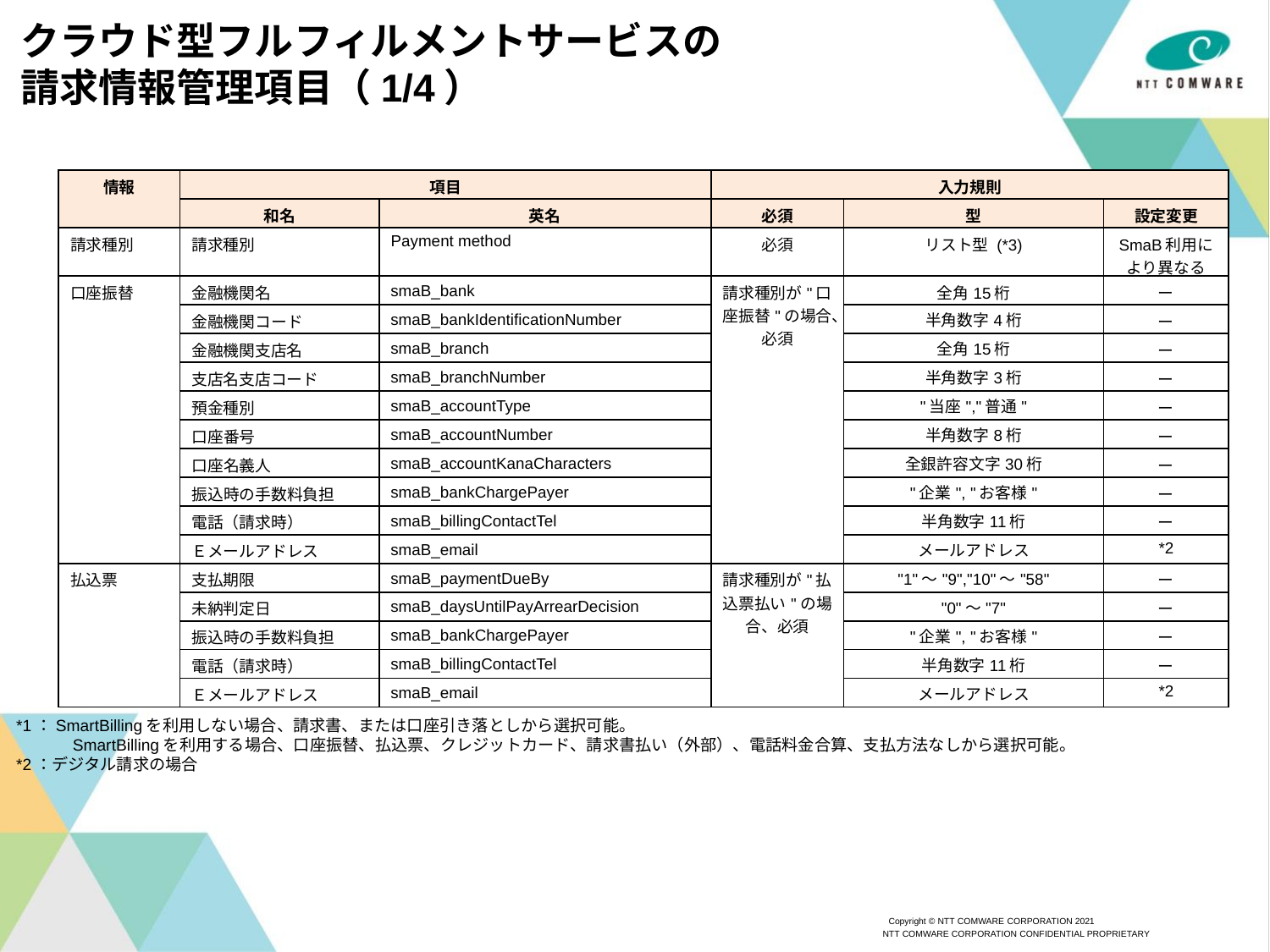

クラウド型フルフィルメントサービスの
請求情報管理項目（1/4）
| 情報 | 項目 |  | 入力規則 |  |  |
| --- | --- | --- | --- | --- | --- |
|  | 和名 | 英名 | 必須 | 型 | 設定変更 |
| 請求種別 | 請求種別 | Payment method | 必須 | リスト型 (\*3) | SmaB利用により異なる |
| 口座振替 | 金融機関名 | smaB\_bank | 請求種別が"口座振替"の場合、必須 | 全角15桁 | ー |
|  | 金融機関コード | smaB\_bankIdentificationNumber |  | 半角数字4桁 | ー |
|  | 金融機関支店名 | smaB\_branch |  | 全角15桁 | ー |
|  | 支店名支店コード | smaB\_branchNumber |  | 半角数字3桁 | ー |
|  | 預金種別 | smaB\_accountType |  | "当座","普通" | ー |
|  | 口座番号 | smaB\_accountNumber |  | 半角数字8桁 | ー |
|  | 口座名義人 | smaB\_accountKanaCharacters |  | 全銀許容文字30桁 | ー |
|  | 振込時の手数料負担 | smaB\_bankChargePayer |  | "企業", "お客様" | ー |
|  | 電話（請求時） | smaB\_billingContactTel |  | 半角数字11桁 | ー |
|  | Ｅメールアドレス | smaB\_email |  | メールアドレス | \*2 |
| 払込票 | 支払期限 | smaB\_paymentDueBy | 請求種別が"払込票払い"の場合、必須 | "1"～"9","10"～"58" | ー |
|  | 未納判定日 | smaB\_daysUntilPayArrearDecision |  | "0"～"7" | ー |
|  | 振込時の手数料負担 | smaB\_bankChargePayer |  | "企業", "お客様" | ー |
|  | 電話（請求時） | smaB\_billingContactTel |  | 半角数字11桁 | ー |
|  | Ｅメールアドレス | smaB\_email |  | メールアドレス | \*2 |
*1：SmartBillingを利用しない場合、請求書、または口座引き落としから選択可能。
　　　 SmartBillingを利用する場合、口座振替、払込票、クレジットカード、請求書払い（外部）、電話料金合算、支払方法なしから選択可能。
*2：デジタル請求の場合